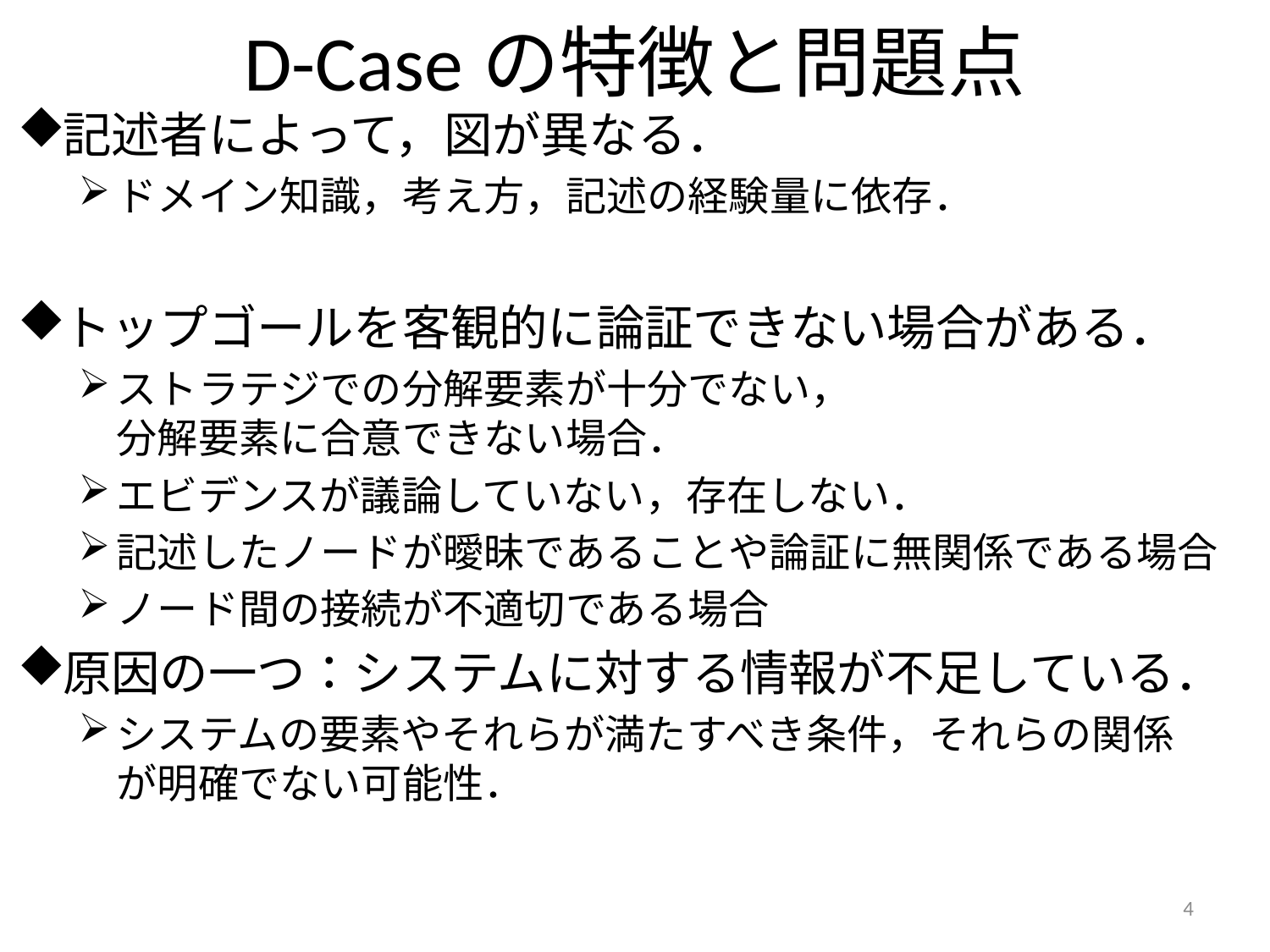

# D-Caseの特徴と問題点
記述者によって，図が異なる．
ドメイン知識，考え方，記述の経験量に依存．

トップゴールを客観的に論証できない場合がある．
ストラテジでの分解要素が十分でない，
分解要素に合意できない場合．
エビデンスが議論していない，存在しない．
記述したノードが曖昧であることや論証に無関係である場合
ノード間の接続が不適切である場合
原因の一つ：システムに対する情報が不足している．
システムの要素やそれらが満たすべき条件，それらの関係
が明確でない可能性．

4